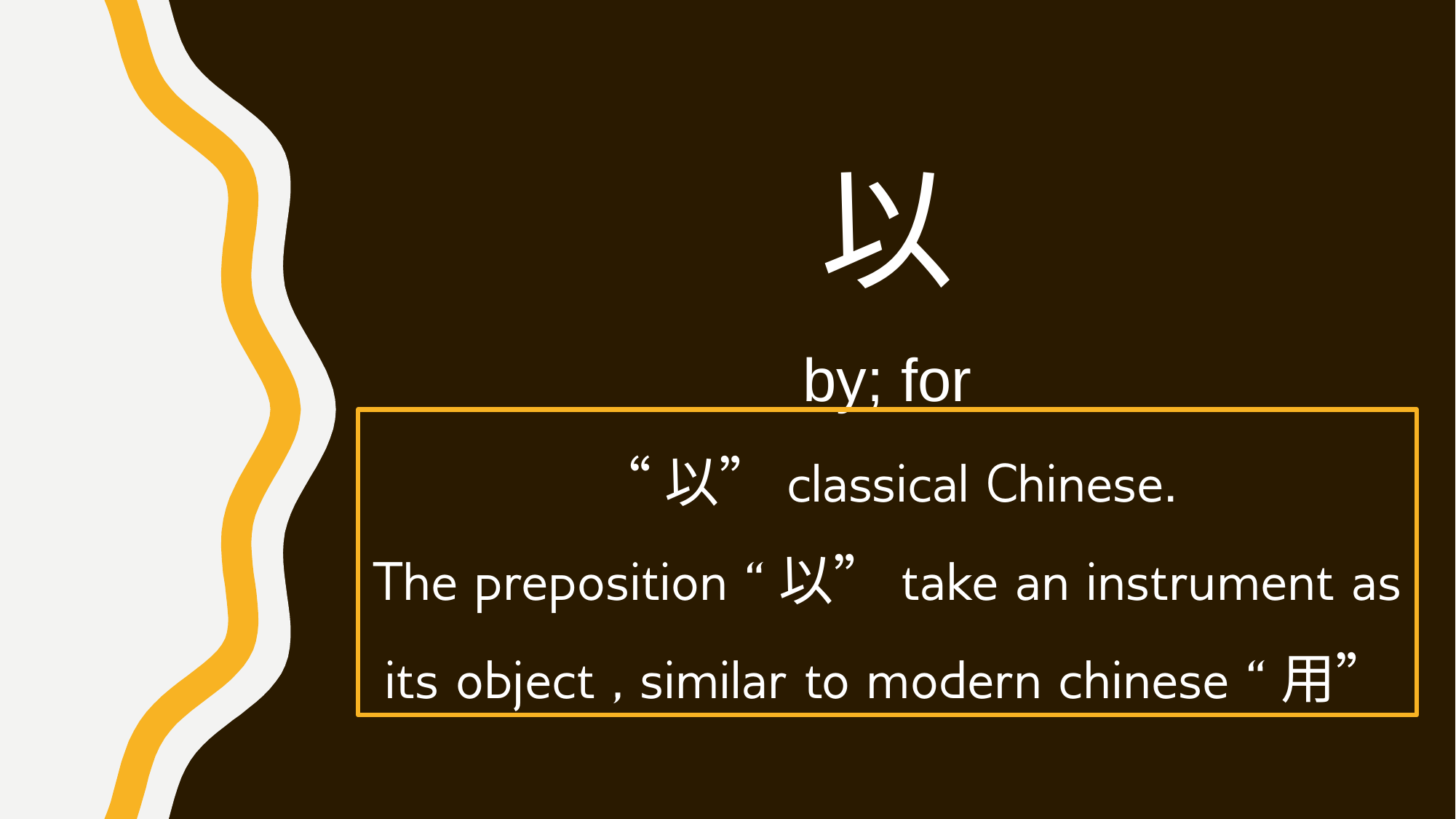

以
by; for
“以”classical Chinese.
The preposition “以”take an instrument as its object , similar to modern chinese “用”